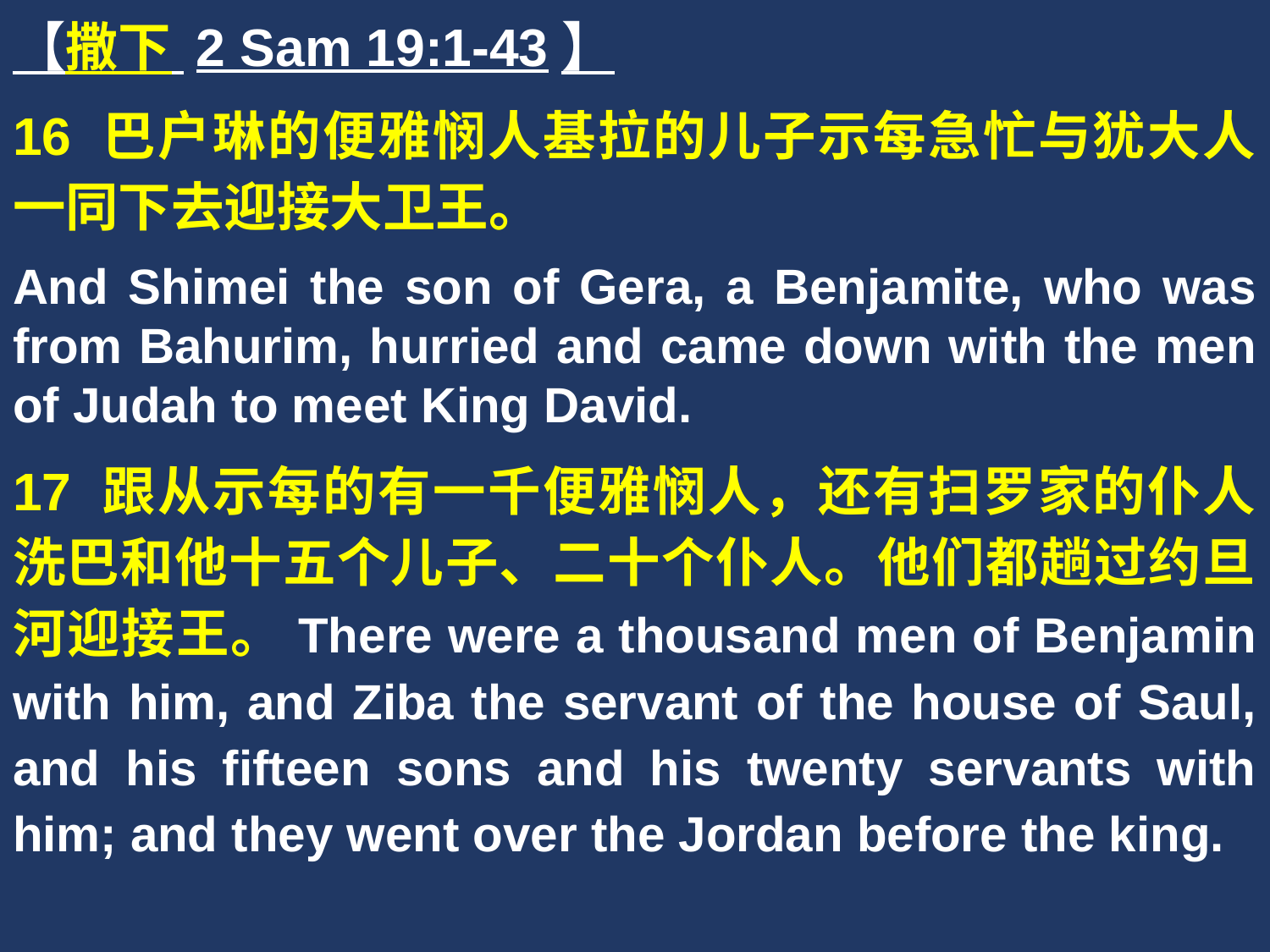

【撒下 2 Sam 19:1-43】
16 巴户琳的便雅悯人基拉的儿子示每急忙与犹大人一同下去迎接大卫王。
And Shimei the son of Gera, a Benjamite, who was from Bahurim, hurried and came down with the men of Judah to meet King David.
17 跟从示每的有一千便雅悯人，还有扫罗家的仆人洗巴和他十五个儿子、二十个仆人。他们都趟过约旦河迎接王。There were a thousand men of Benjamin with him, and Ziba the servant of the house of Saul, and his fifteen sons and his twenty servants with him; and they went over the Jordan before the king.